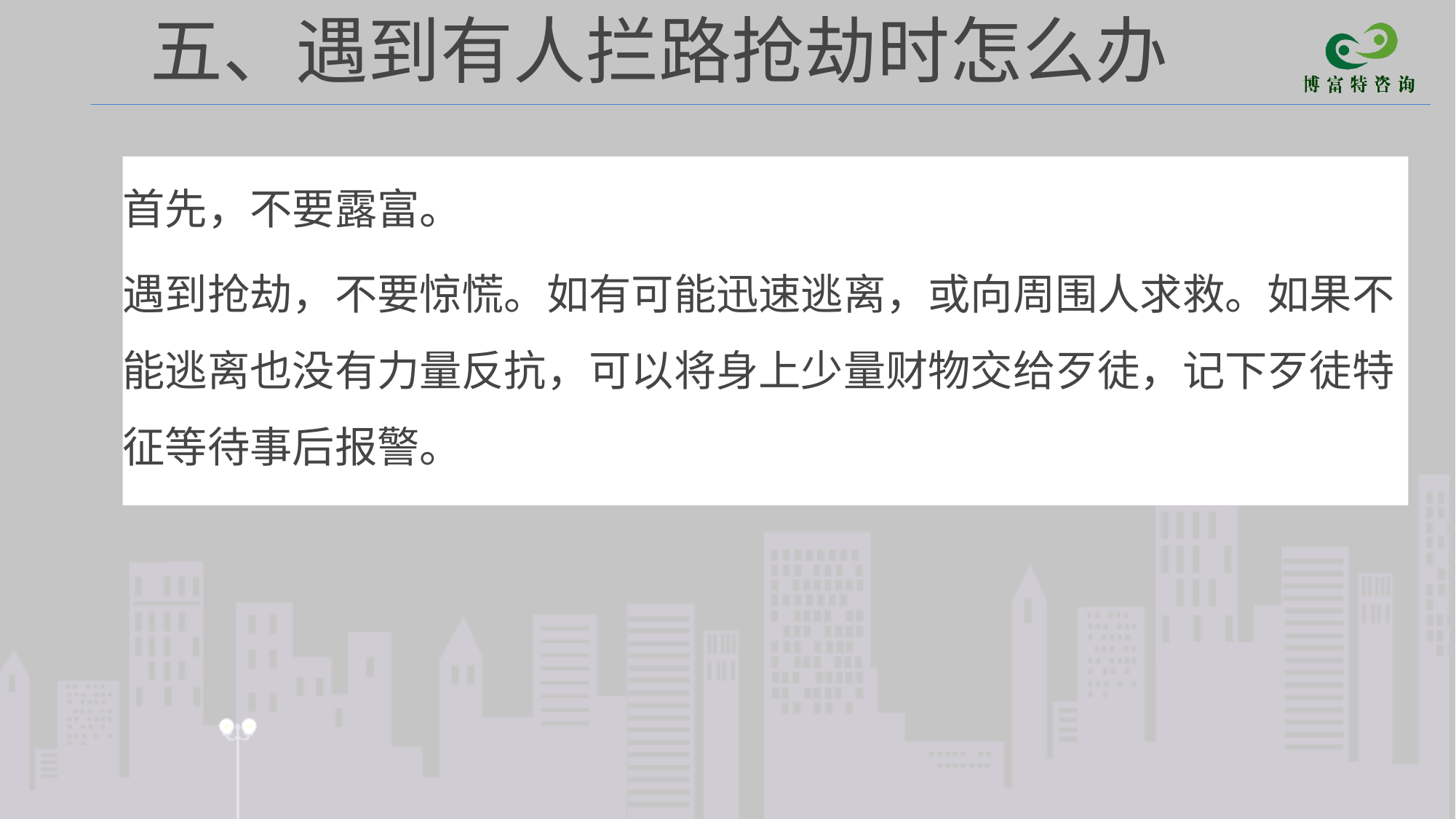

# 五、遇到有人拦路抢劫时怎么办
首先，不要露富。
遇到抢劫，不要惊慌。如有可能迅速逃离，或向周围人求救。如果不能逃离也没有力量反抗，可以将身上少量财物交给歹徒，记下歹徒特征等待事后报警。
8